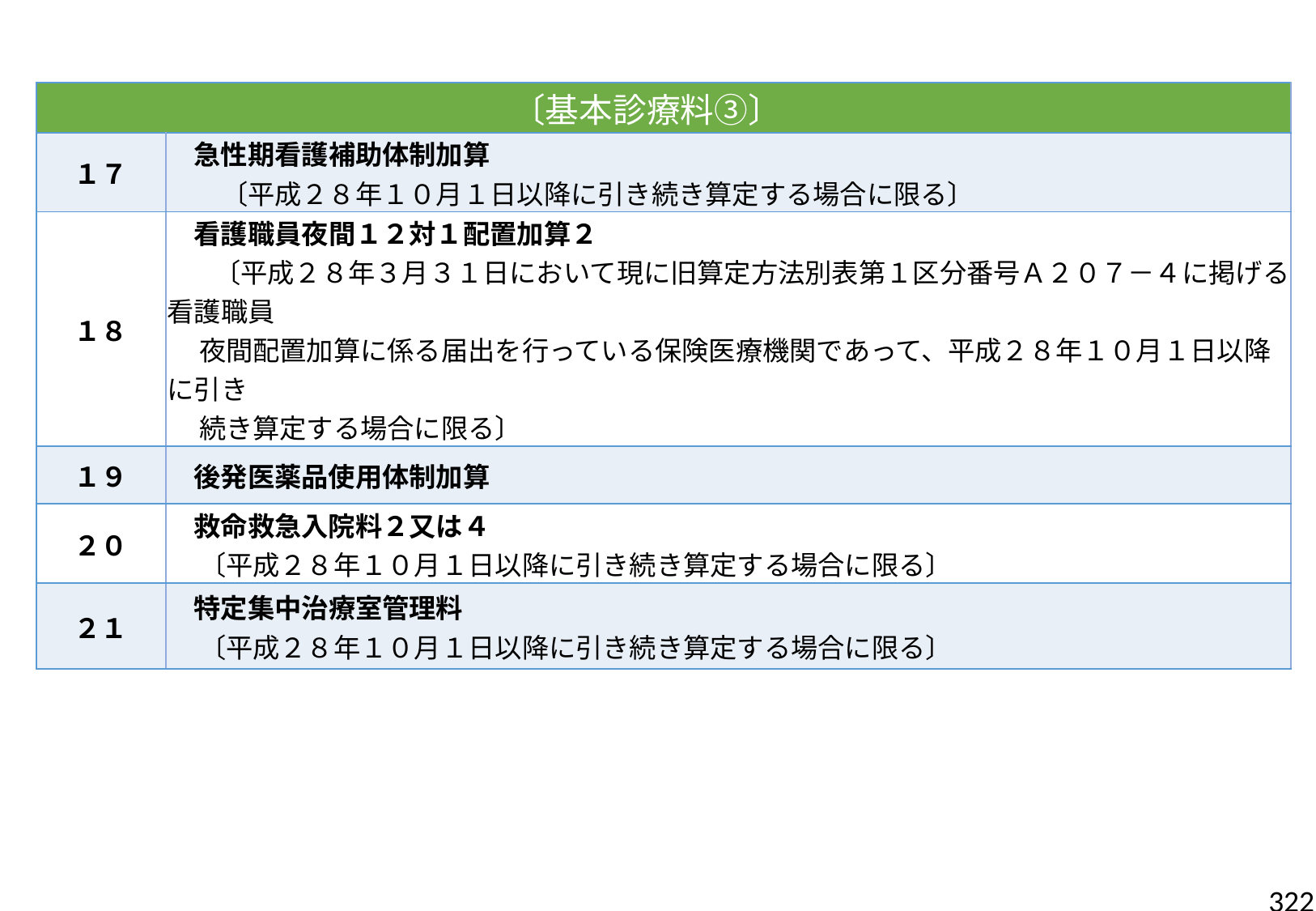

| 〔基本診療料③〕 |  |
| --- | --- |
| １７ | 急性期看護補助体制加算 　　〔平成２８年１０月１日以降に引き続き算定する場合に限る〕 |
| １８ | 看護職員夜間１２対１配置加算２ 　 〔平成２８年３月３１日において現に旧算定方法別表第１区分番号Ａ２０７－４に掲げる看護職員 夜間配置加算に係る届出を行っている保険医療機関であって、平成２８年１０月１日以降に引き 続き算定する場合に限る〕 |
| １９ | 後発医薬品使用体制加算 |
| ２０ | 救命救急入院料２又は４ 〔平成２８年１０月１日以降に引き続き算定する場合に限る〕 |
| ２１ | 特定集中治療室管理料 〔平成２８年１０月１日以降に引き続き算定する場合に限る〕 |
322